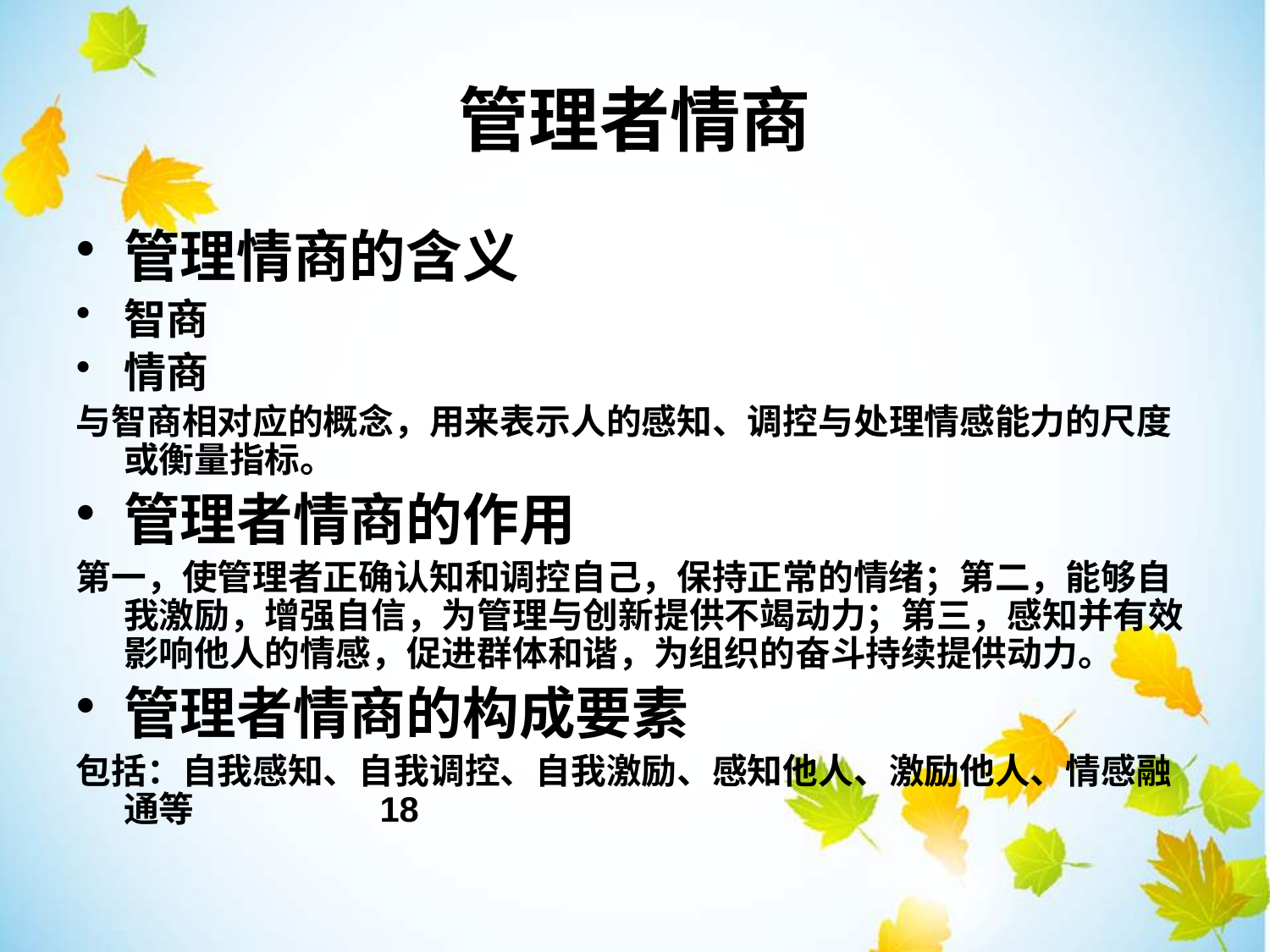

管理者情商
管理情商的含义
智商
情商
与智商相对应的概念，用来表示人的感知、调控与处理情感能力的尺度或衡量指标。
管理者情商的作用
第一，使管理者正确认知和调控自己，保持正常的情绪；第二，能够自我激励，增强自信，为管理与创新提供不竭动力；第三，感知并有效影响他人的情感，促进群体和谐，为组织的奋斗持续提供动力。
管理者情商的构成要素
包括：自我感知、自我调控、自我激励、感知他人、激励他人、情感融通等                      18